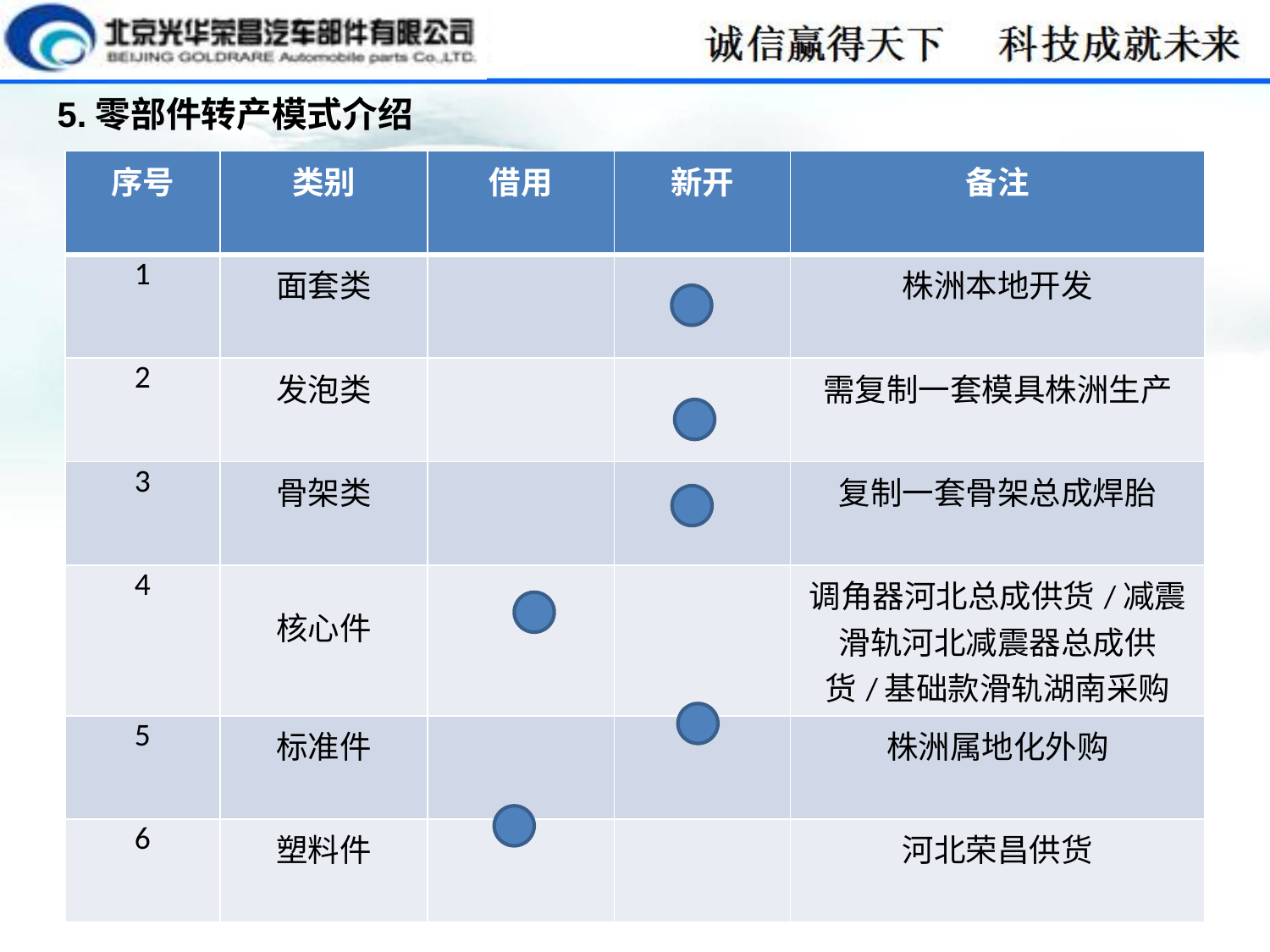

5.零部件转产模式介绍

| 序号 | 类别 | 借用 | 新开 | 备注 |
| --- | --- | --- | --- | --- |
| 1 | 面套类 |  |  | 株洲本地开发 |
| 2 | 发泡类 |  |  | 需复制一套模具株洲生产 |
| 3 | 骨架类 |  |  | 复制一套骨架总成焊胎 |
| 4 | 核心件 |  |  | 调角器河北总成供货/减震滑轨河北减震器总成供货/基础款滑轨湖南采购 |
| 5 | 标准件 |  |  | 株洲属地化外购 |
| 6 | 塑料件 |  |  | 河北荣昌供货 |